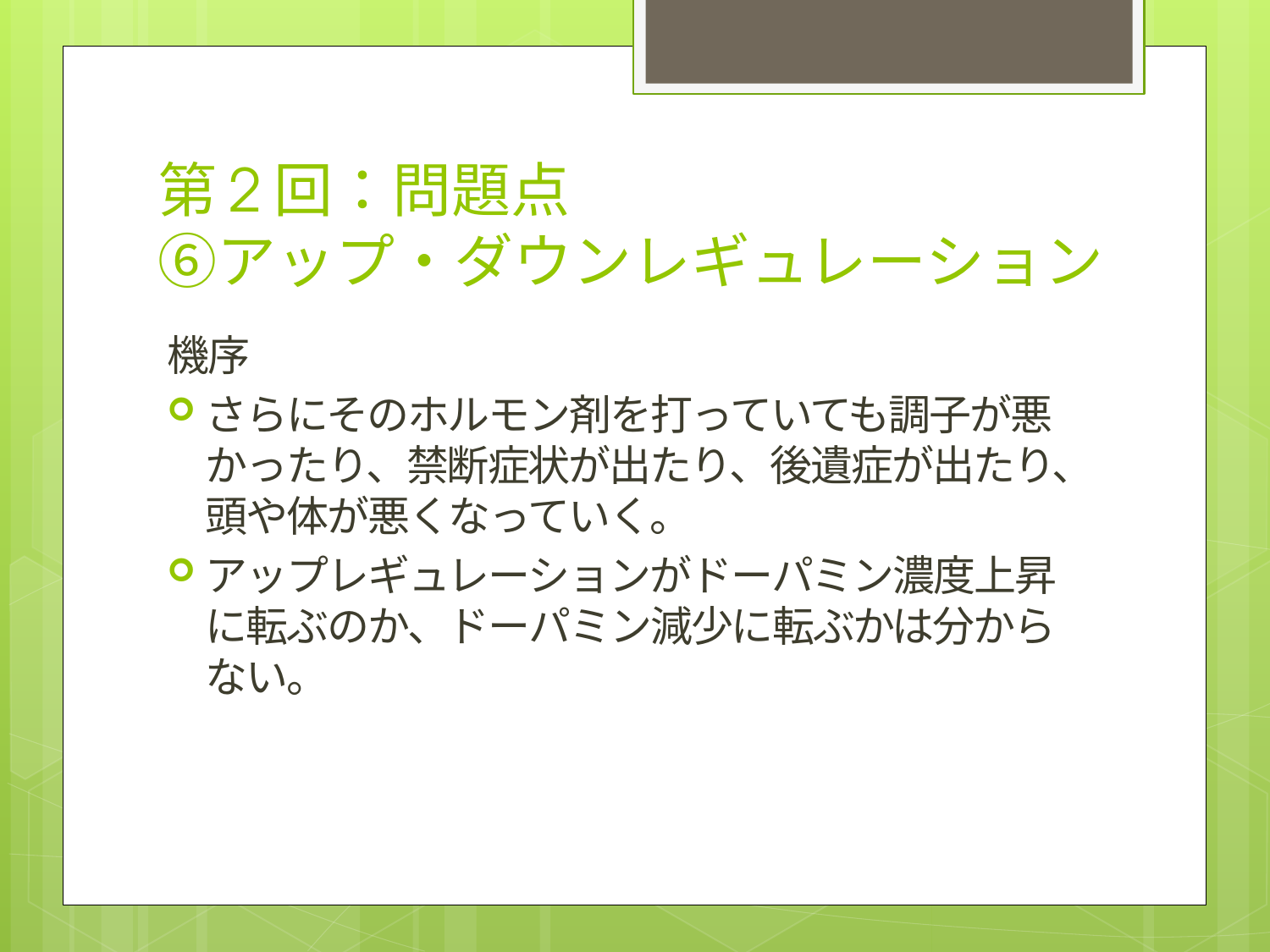

# 第2回：問題点 ⑥アップ・ダウンレギュレーション
機序
さらにそのホルモン剤を打っていても調子が悪かったり、禁断症状が出たり、後遺症が出たり、頭や体が悪くなっていく。
アップレギュレーションがドーパミン濃度上昇に転ぶのか、ドーパミン減少に転ぶかは分からない。